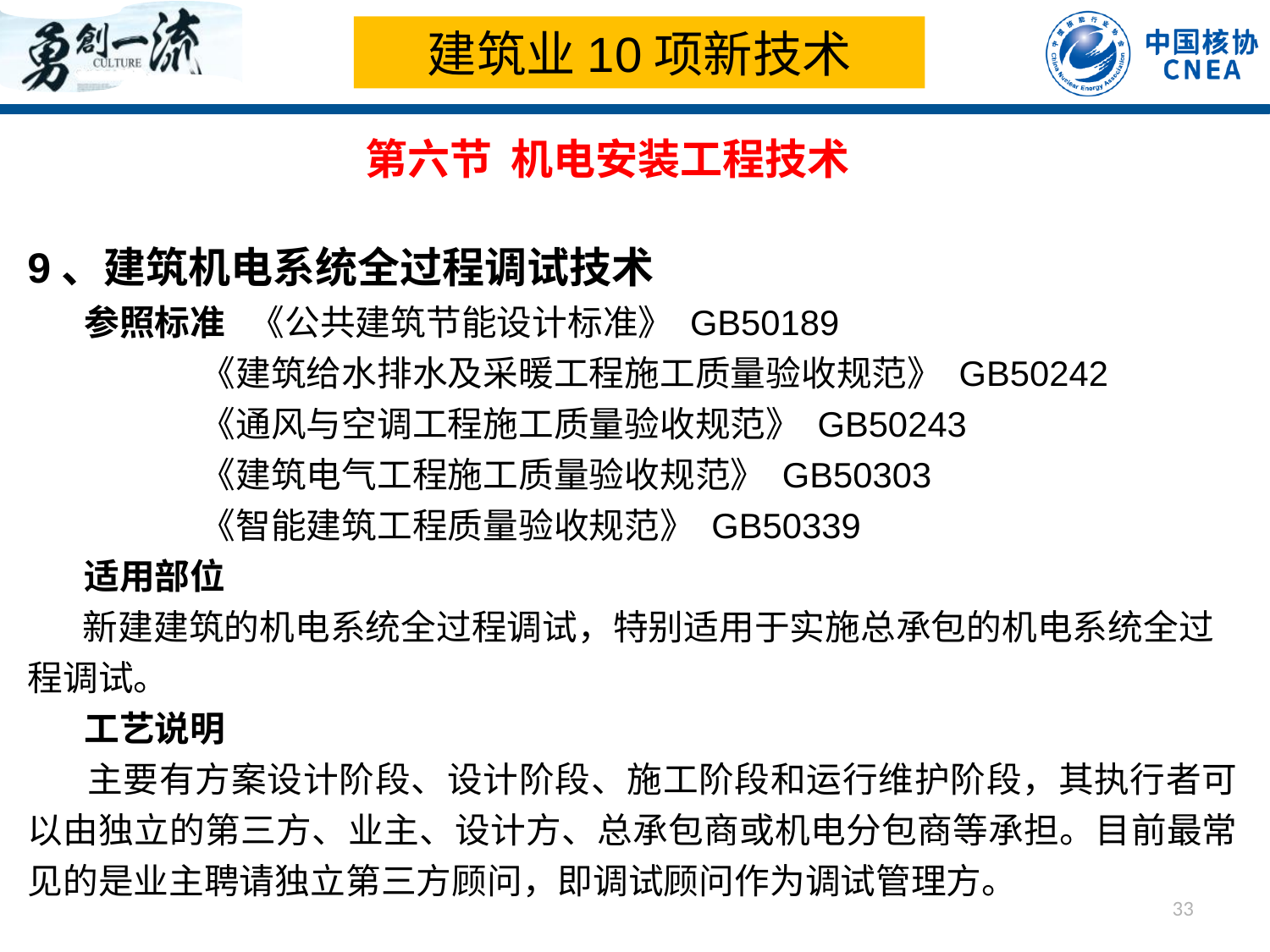

建筑业10项新技术
第六节  机电安装工程技术
9、建筑机电系统全过程调试技术
      参照标准   《公共建筑节能设计标准》 GB50189
                     《建筑给水排水及采暖工程施工质量验收规范》 GB50242
                     《通风与空调工程施工质量验收规范》 GB50243
                     《建筑电气工程施工质量验收规范》 GB50303
                     《智能建筑工程质量验收规范》 GB50339
      适用部位
      新建建筑的机电系统全过程调试，特别适用于实施总承包的机电系统全过程调试。
      工艺说明
      主要有方案设计阶段、设计阶段、施工阶段和运行维护阶段，其执行者可以由独立的第三方、业主、设计方、总承包商或机电分包商等承担。目前最常见的是业主聘请独立第三方顾问，即调试顾问作为调试管理方。
33